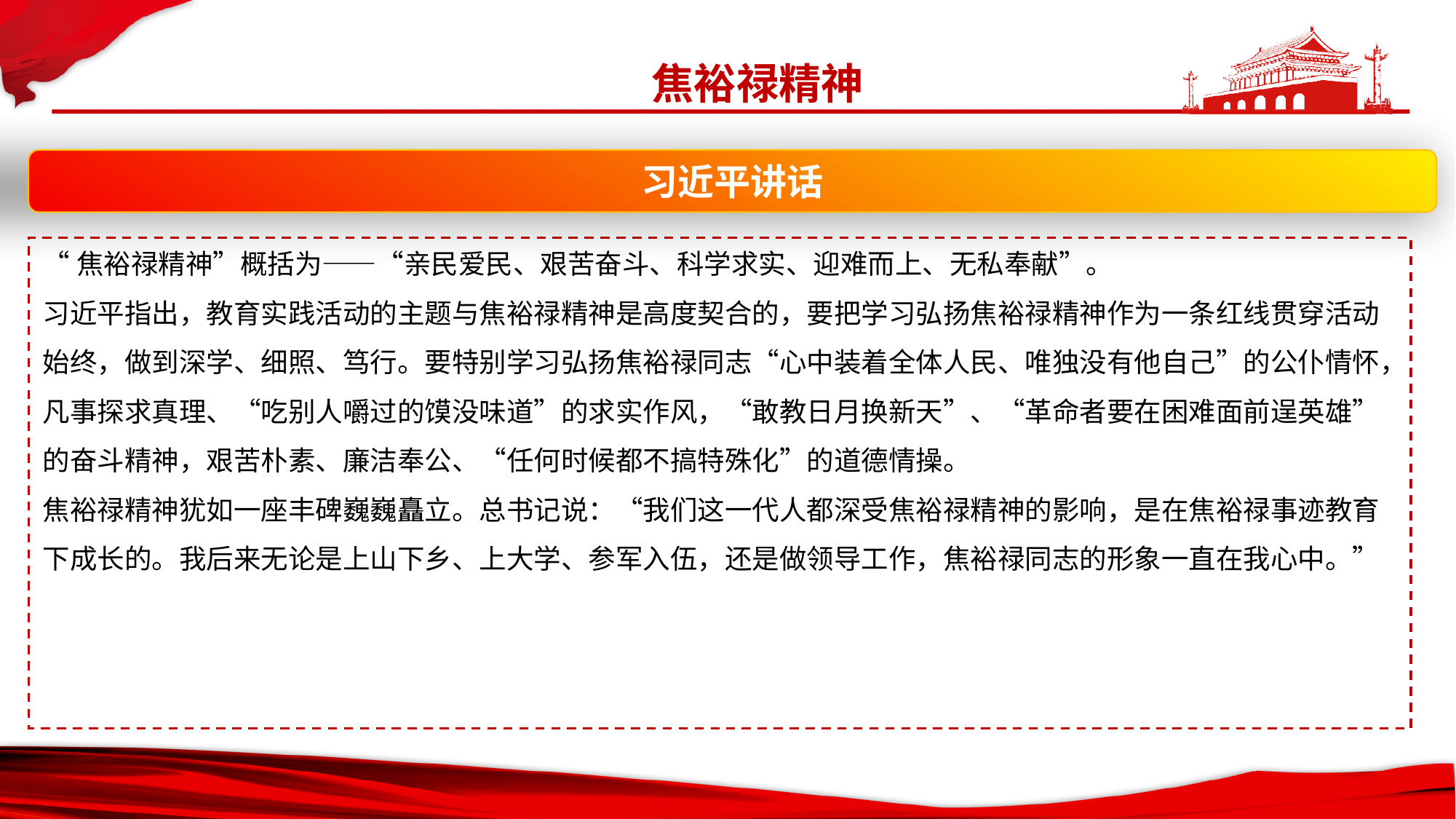

焦裕禄精神
习近平讲话
“焦裕禄精神”概括为——“亲民爱民、艰苦奋斗、科学求实、迎难而上、无私奉献”。
习近平指出，教育实践活动的主题与焦裕禄精神是高度契合的，要把学习弘扬焦裕禄精神作为一条红线贯穿活动始终，做到深学、细照、笃行。要特别学习弘扬焦裕禄同志“心中装着全体人民、唯独没有他自己”的公仆情怀，凡事探求真理、“吃别人嚼过的馍没味道”的求实作风，“敢教日月换新天”、“革命者要在困难面前逞英雄”的奋斗精神，艰苦朴素、廉洁奉公、“任何时候都不搞特殊化”的道德情操。
焦裕禄精神犹如一座丰碑巍巍矗立。总书记说：“我们这一代人都深受焦裕禄精神的影响，是在焦裕禄事迹教育下成长的。我后来无论是上山下乡、上大学、参军入伍，还是做领导工作，焦裕禄同志的形象一直在我心中。”